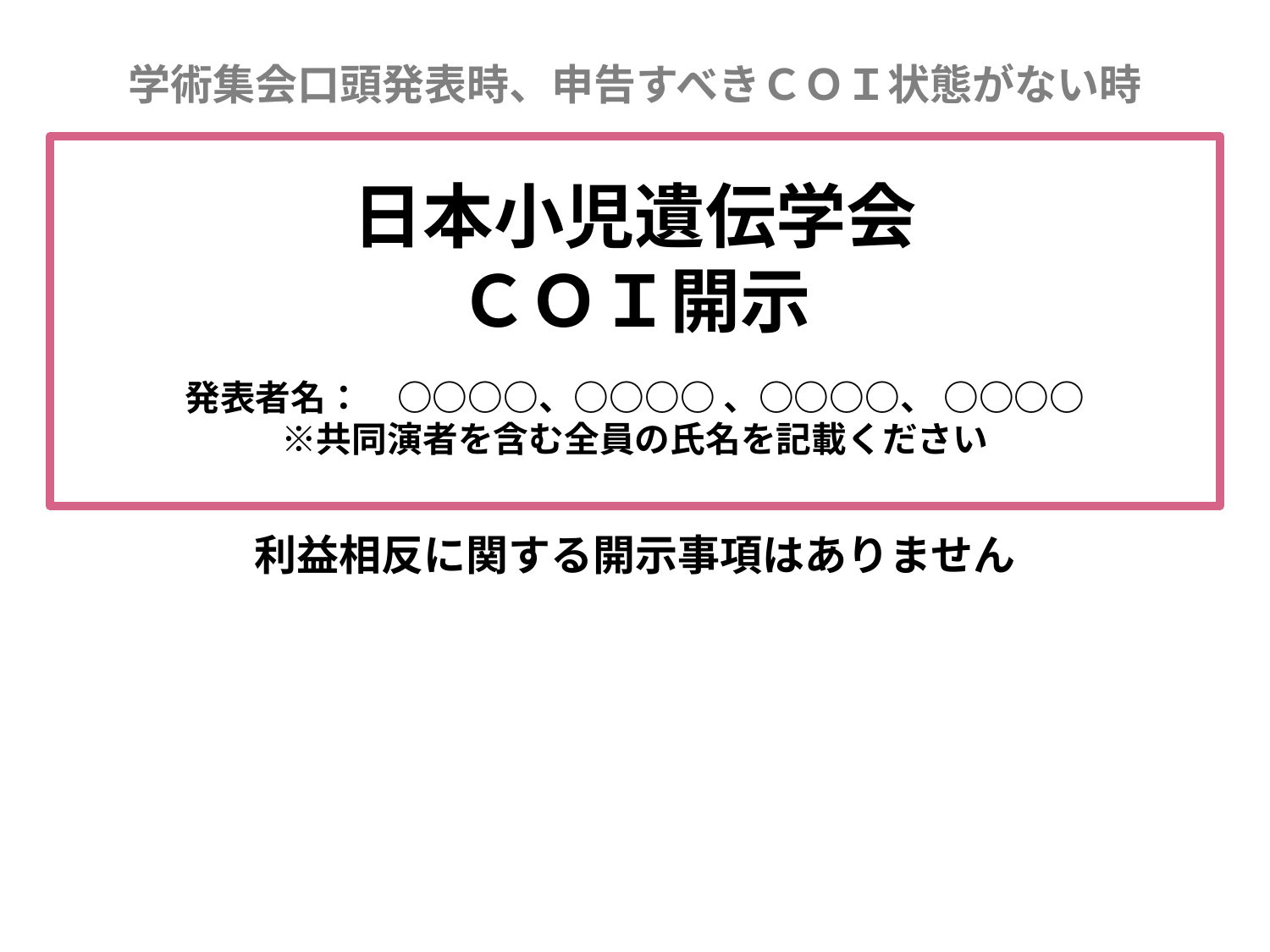

学術集会口頭発表時、申告すべきＣＯＩ状態がない時

# 日本小児遺伝学会 ＣＯＩ開示 　 発表者名：　○○○○、○○○○ 、○○○○、 ○○○○ ※共同演者を含む全員の氏名を記載ください
利益相反に関する開示事項はありません